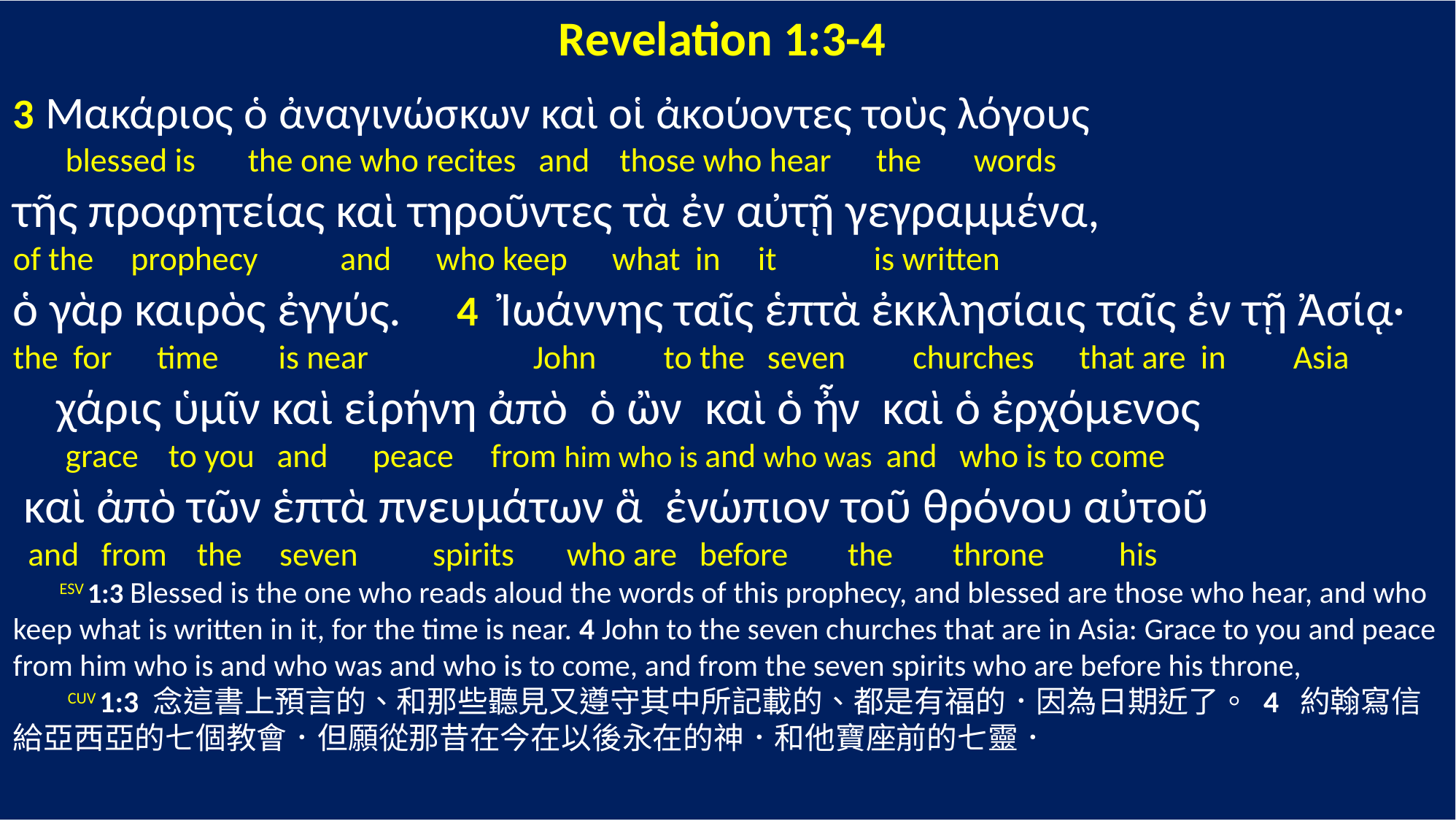

Revelation 1:3-4

3 Μακάριος ὁ ἀναγινώσκων καὶ οἱ ἀκούοντες τοὺς λόγους
       blessed is       the one who recites   and    those who hear      the       words
τῆς προφητείας καὶ τηροῦντες τὰ ἐν αὐτῇ γεγραμμένα,
of the     prophecy           and      who keep      what  in     it             is written
ὁ γὰρ καιρὸς ἐγγύς.     4  Ἰωάννης ταῖς ἑπτὰ ἐκκλησίαις ταῖς ἐν τῇ Ἀσίᾳ·
the  for      time        is near                      John         to the   seven         churches      that are  in         Asia
    χάρις ὑμῖν καὶ εἰρήνη ἀπὸ  ὁ ὢν  καὶ ὁ ἦν  καὶ ὁ ἐρχόμενος
       grace    to you   and      peace     from him who is and who was  and   who is to come
 καὶ ἀπὸ τῶν ἑπτὰ πνευμάτων ἃ  ἐνώπιον τοῦ θρόνου αὐτοῦ
  and   from    the     seven          spirits       who are   before        the        throne          his
             ESV 1:3 Blessed is the one who reads aloud the words of this prophecy, and blessed are those who hear, and who keep what is written in it, for the time is near. 4 John to the seven churches that are in Asia: Grace to you and peace from him who is and who was and who is to come, and from the seven spirits who are before his throne,
         CUV 1:3 念這書上預言的、和那些聽見又遵守其中所記載的、都是有福的．因為日期近了。 4  約翰寫信給亞西亞的七個教會．但願從那昔在今在以後永在的神．和他寶座前的七靈．